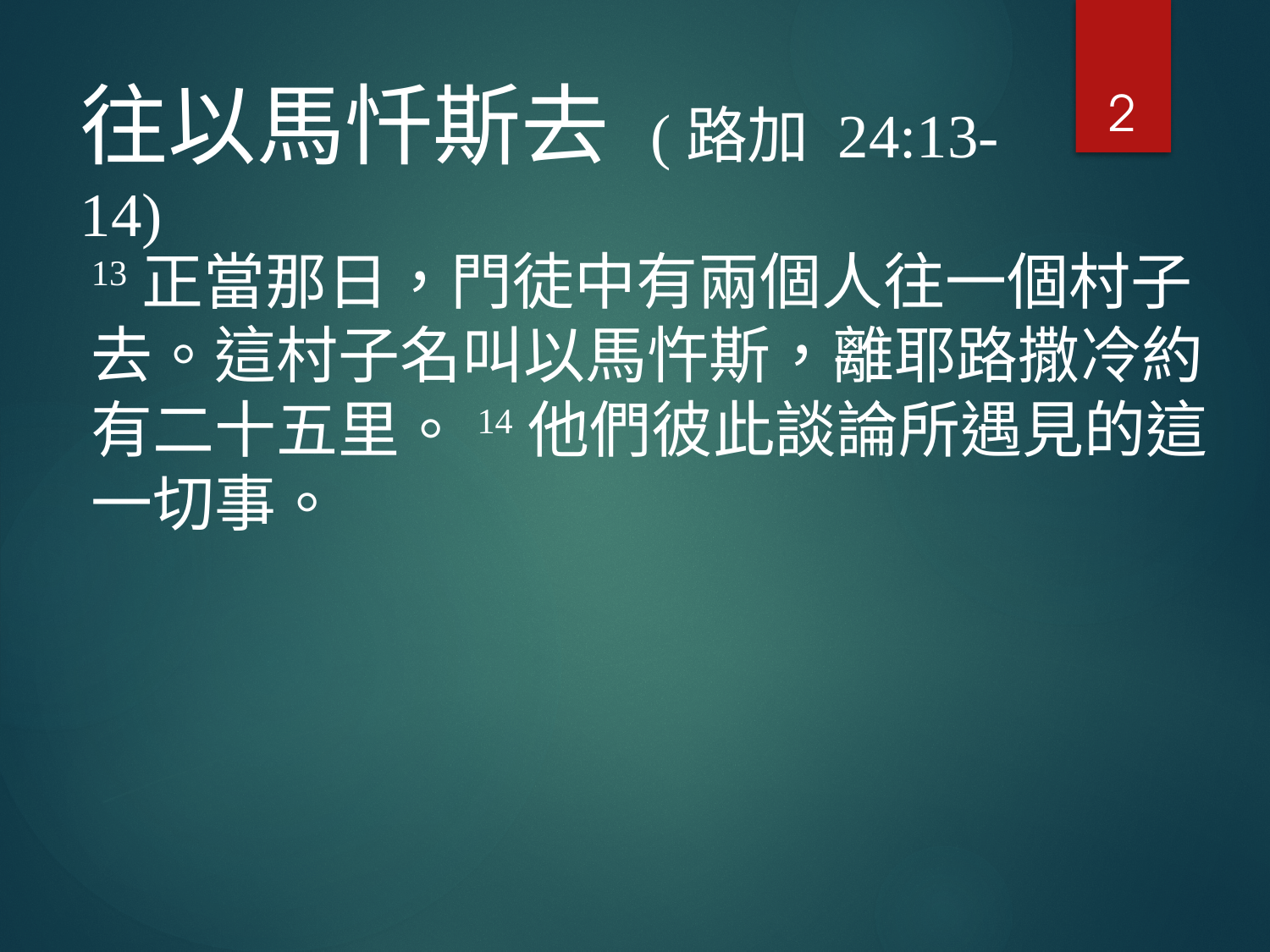

2
# 往以馬忏斯去 (路加 24:13-14)
13正當那日，門徒中有兩個人往一個村子去。這村子名叫以馬忤斯，離耶路撒冷約有二十五里。14他們彼此談論所遇見的這一切事。